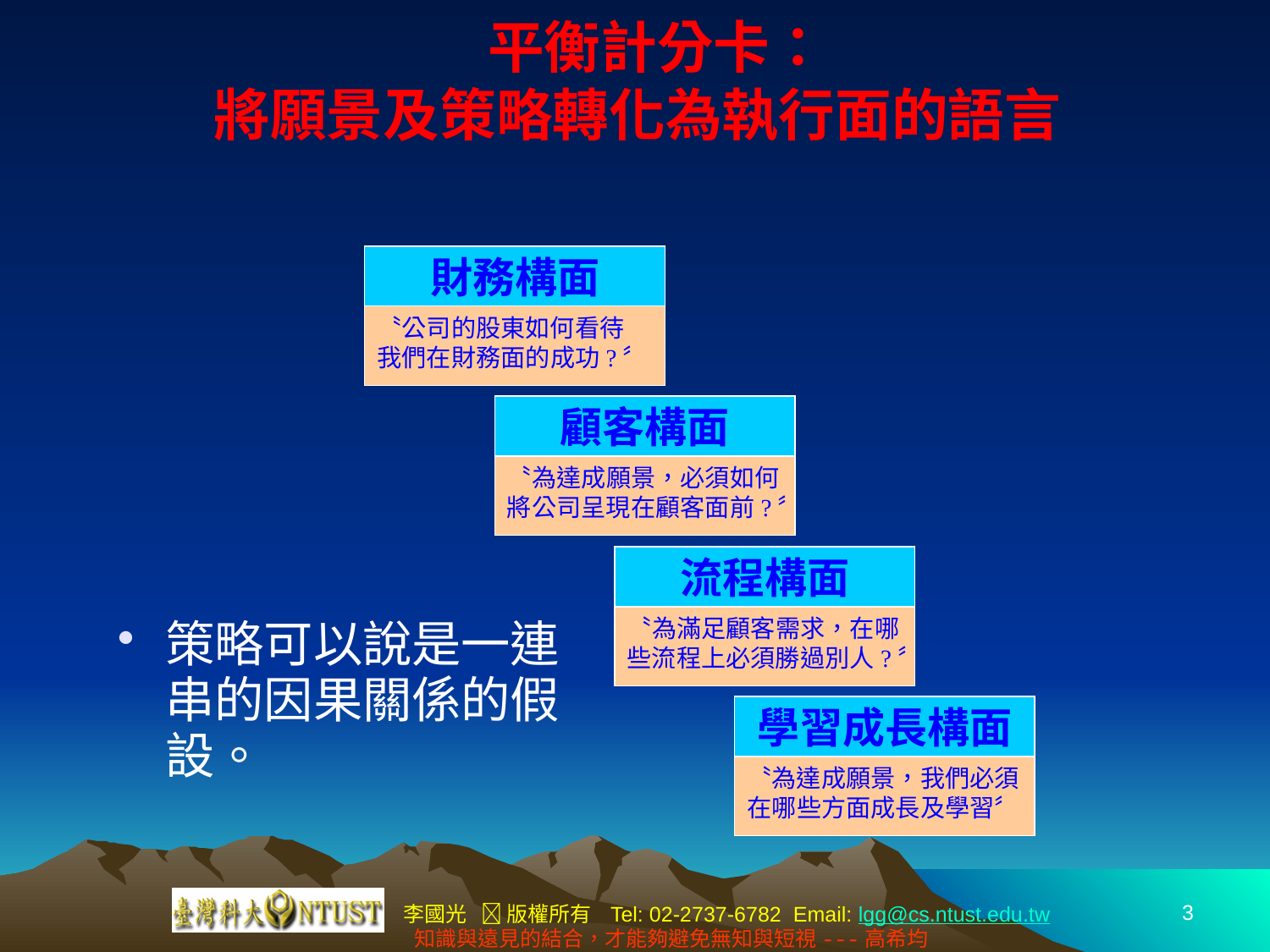

# 平衡計分卡： 將願景及策略轉化為執行面的語言
財務構面
〝公司的股東如何看待
我們在財務面的成功?〞

顧客構面
〝為達成願景，必須如何
將公司呈現在顧客面前?〞

流程構面
〝為滿足顧客需求，在哪
些流程上必須勝過別人?〞

學習成長構面
〝為達成願景，我們必須
在哪些方面成長及學習〞

策略可以說是一連串的因果關係的假設。
3